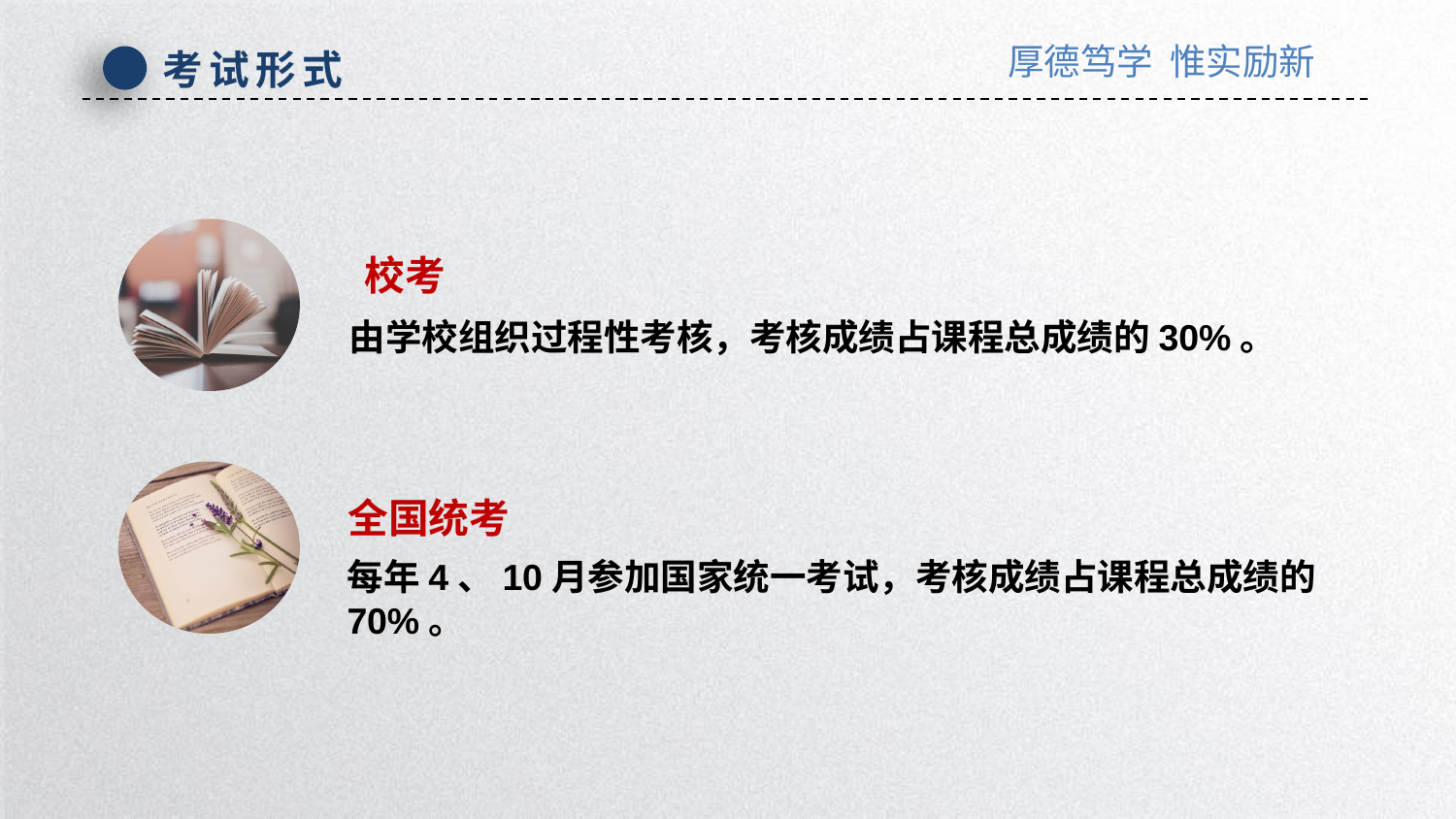

厚德笃学  惟实励新
考试形式

校考
由学校组织过程性考核，考核成绩占课程总成绩的30%。

全国统考
每年4、10月参加国家统一考试，考核成绩占课程总成绩的70%。
延时符